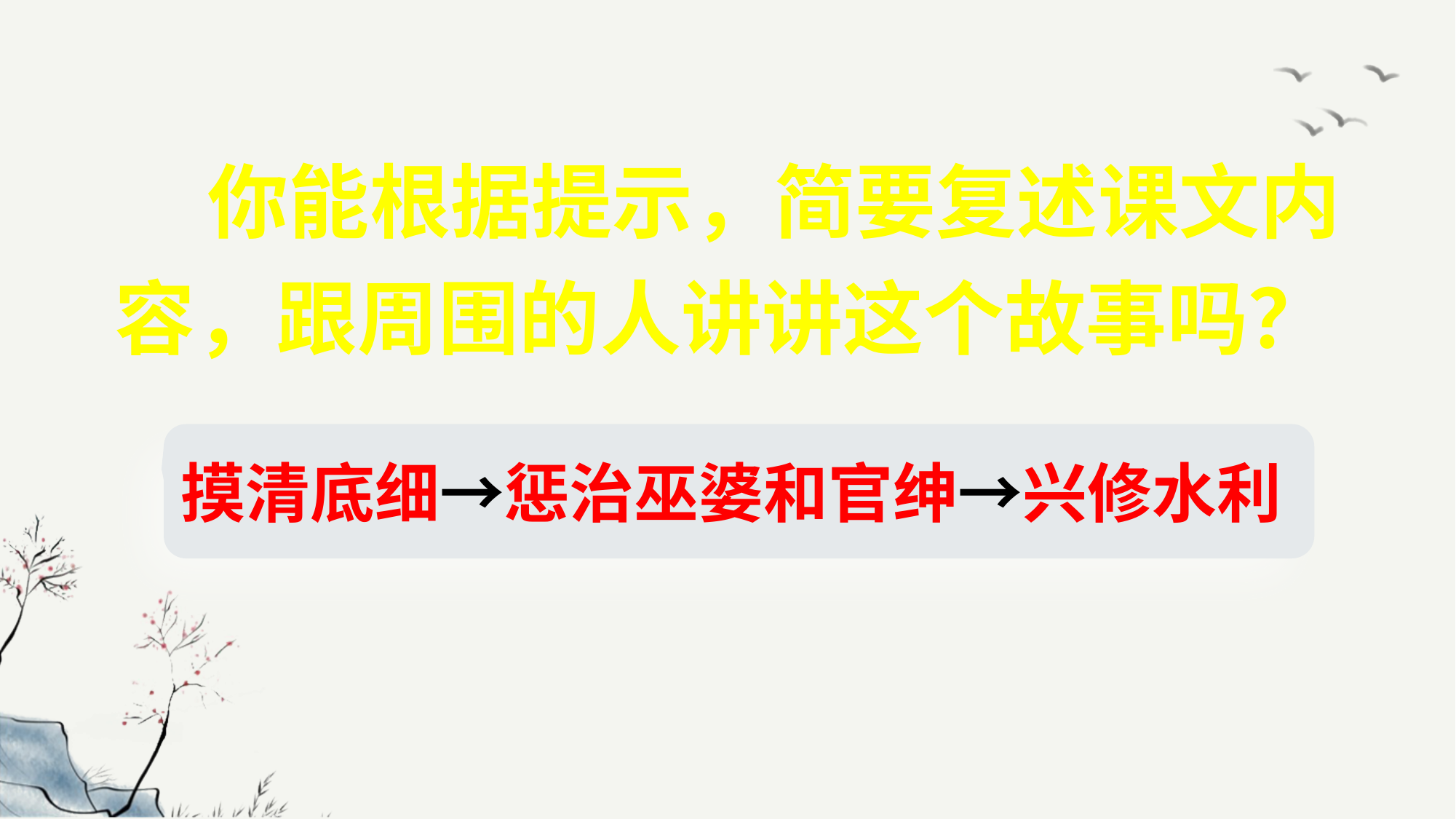

你能根据提示，简要复述课文内容，跟周围的人讲讲这个故事吗？
摸清底细→惩治巫婆和官绅→兴修水利